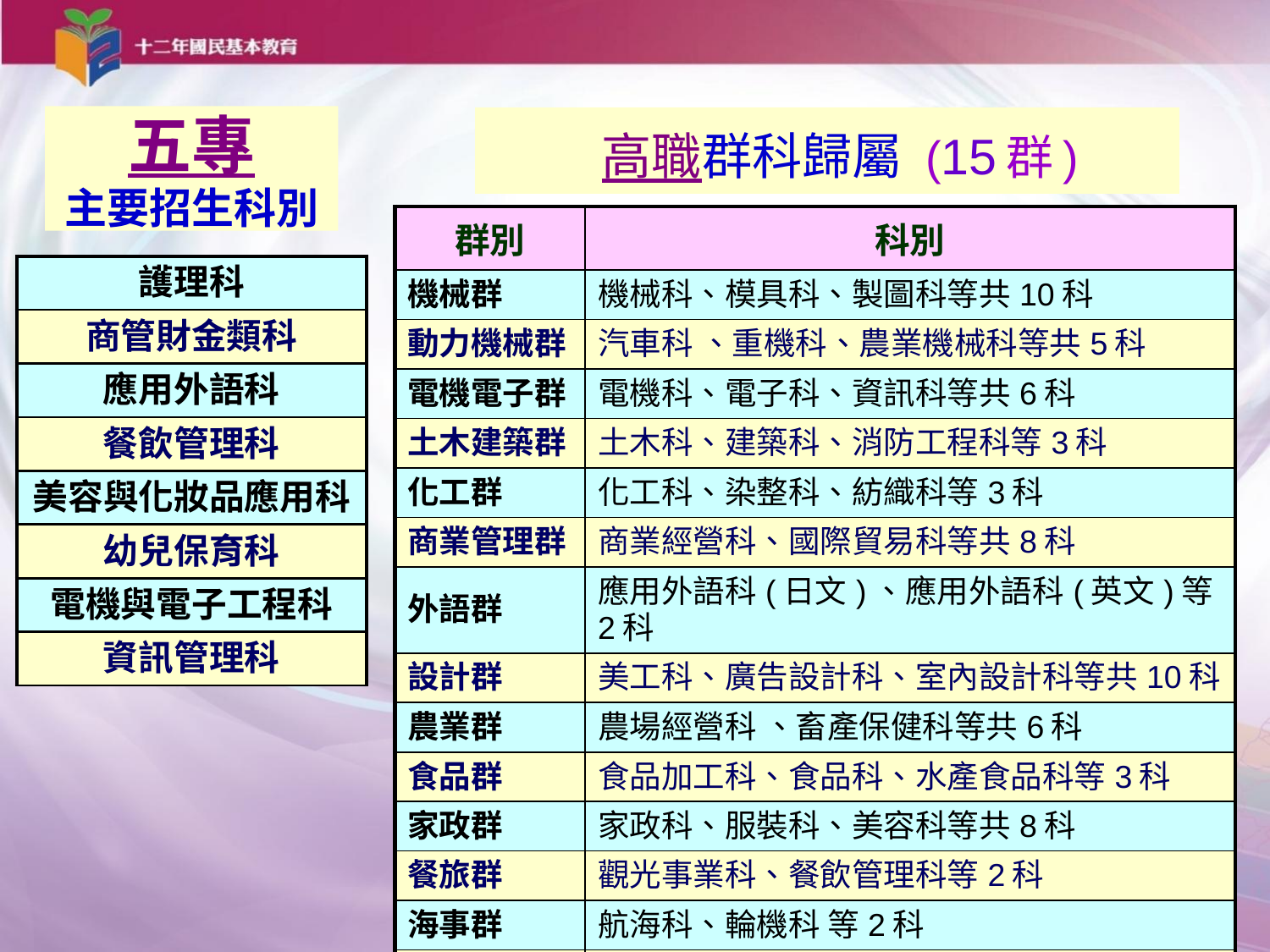

五專
主要招生科別
   高職群科歸屬 (15群)
| 群別 | 科別 |
| --- | --- |
| 機械群 | 機械科、模具科、製圖科等共10科 |
| 動力機械群 | 汽車科 、重機科、農業機械科等共5科 |
| 電機電子群 | 電機科、電子科、資訊科等共6科 |
| 土木建築群 | 土木科、建築科、消防工程科等3科 |
| 化工群 | 化工科、染整科、紡織科等3科 |
| 商業管理群 | 商業經營科、國際貿易科等共8科 |
| 外語群 | 應用外語科(日文)、應用外語科(英文)等2科 |
| 設計群 | 美工科、廣告設計科、室內設計科等共10科 |
| 農業群 | 農場經營科 、畜產保健科等共6科 |
| 食品群 | 食品加工科、食品科、水產食品科等3科 |
| 家政群 | 家政科、服裝科、美容科等共8科 |
| 餐旅群 | 觀光事業科、餐飲管理科等2科 |
| 海事群 | 航海科、輪機科 等2科 |
| 水產群 | 漁業科、水產養殖科等2科 |
| 藝術群 | 電影電視科、表演藝術科、美術科等共11科 |
| 護理科 |
| --- |
| 商管財金類科 |
| 應用外語科 |
| 餐飲管理科 |
| 美容與化妝品應用科 |
| 幼兒保育科 |
| 電機與電子工程科 |
| 資訊管理科 |